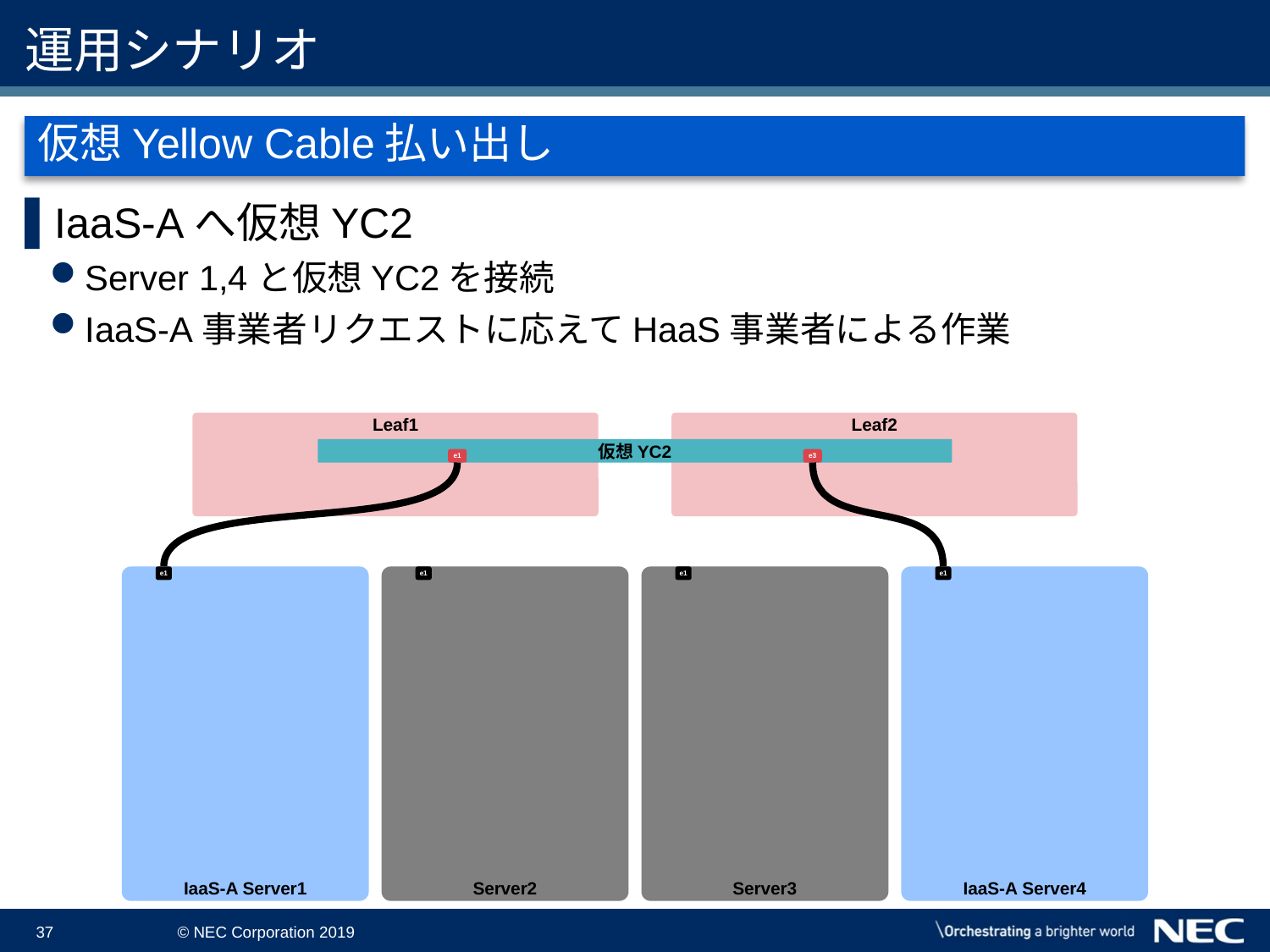

# 運用シナリオ
仮想Yellow Cable払い出し
IaaS-Aへ仮想YC2
Server 1,4と仮想YC2を接続
IaaS-A事業者リクエストに応えてHaaS事業者による作業
Leaf1
Leaf2
仮想YC2
e1
e3
e1
IaaS-A Server1
e1
Server2
e1
Server3
e1
IaaS-A Server4